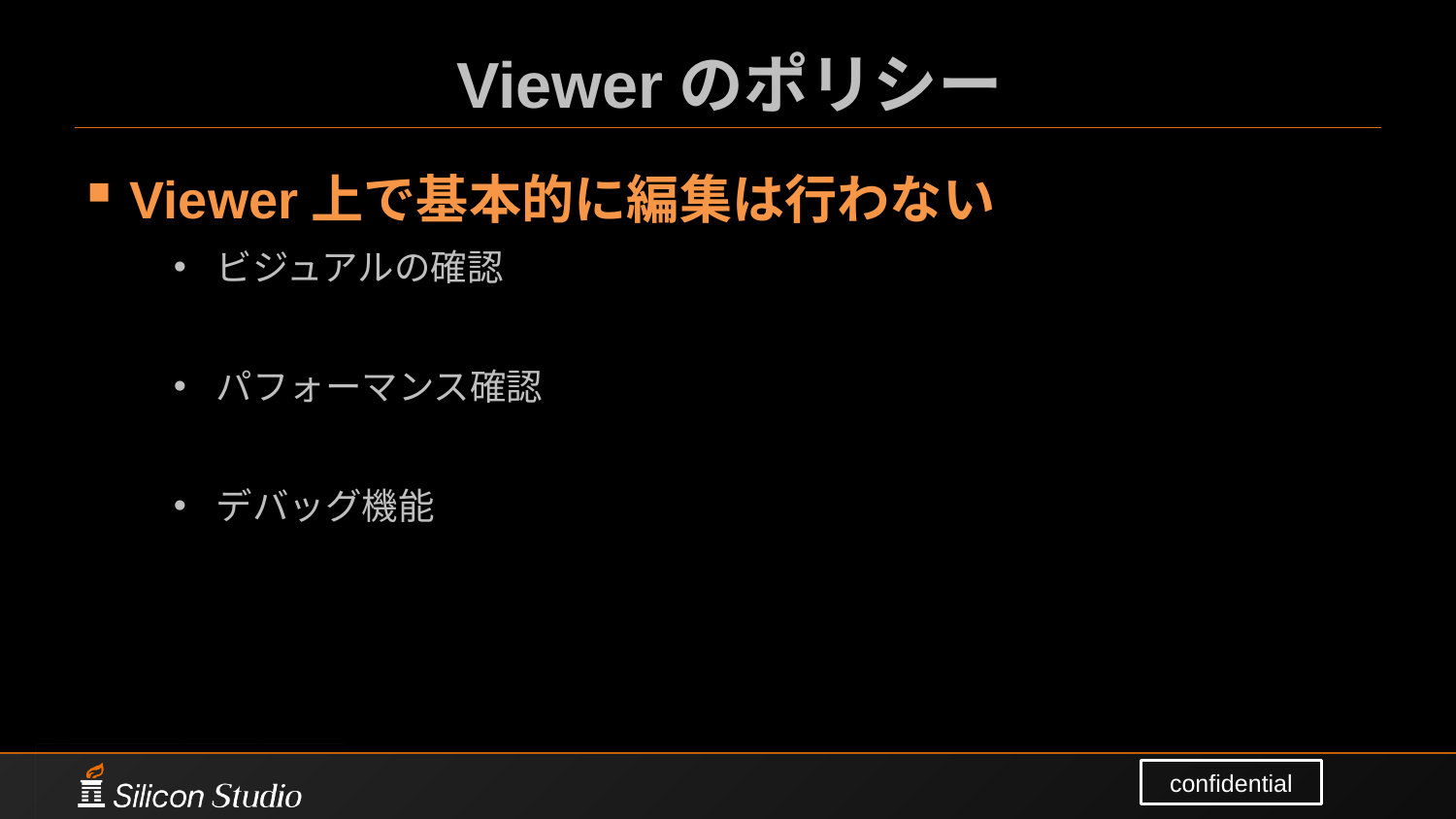

# Viewerのポリシー
Viewer上で基本的に編集は行わない
ビジュアルの確認

パフォーマンス確認

デバッグ機能